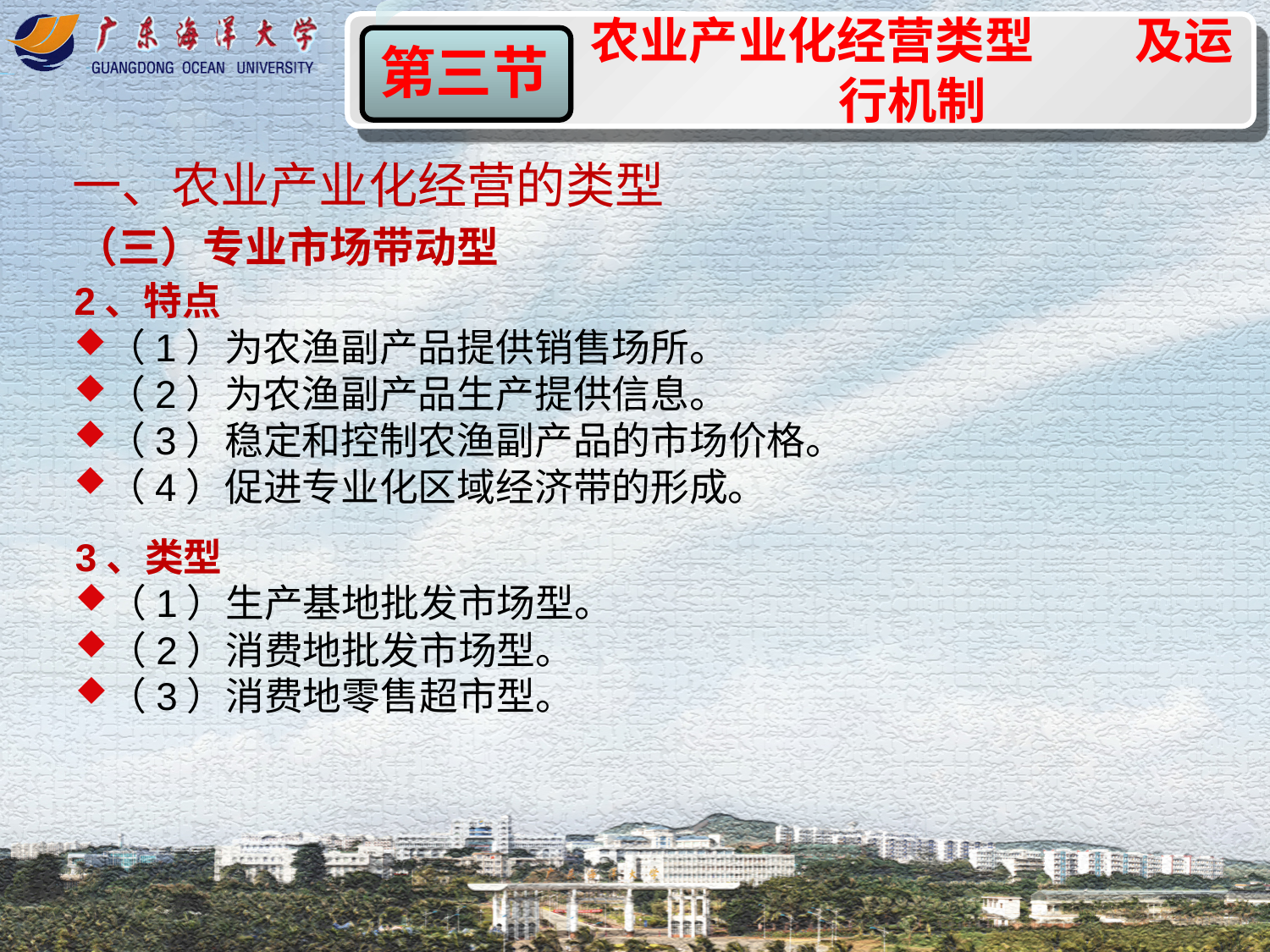

农业产业化经营类型         及运行机制

第一节
第三节
一、农业产业化经营的类型

（三）专业市场带动型
2、特点
（1）为农渔副产品提供销售场所。
（2）为农渔副产品生产提供信息。
（3）稳定和控制农渔副产品的市场价格。
（4）促进专业化区域经济带的形成。
3、类型
（1）生产基地批发市场型。
（2）消费地批发市场型。
（3）消费地零售超市型。